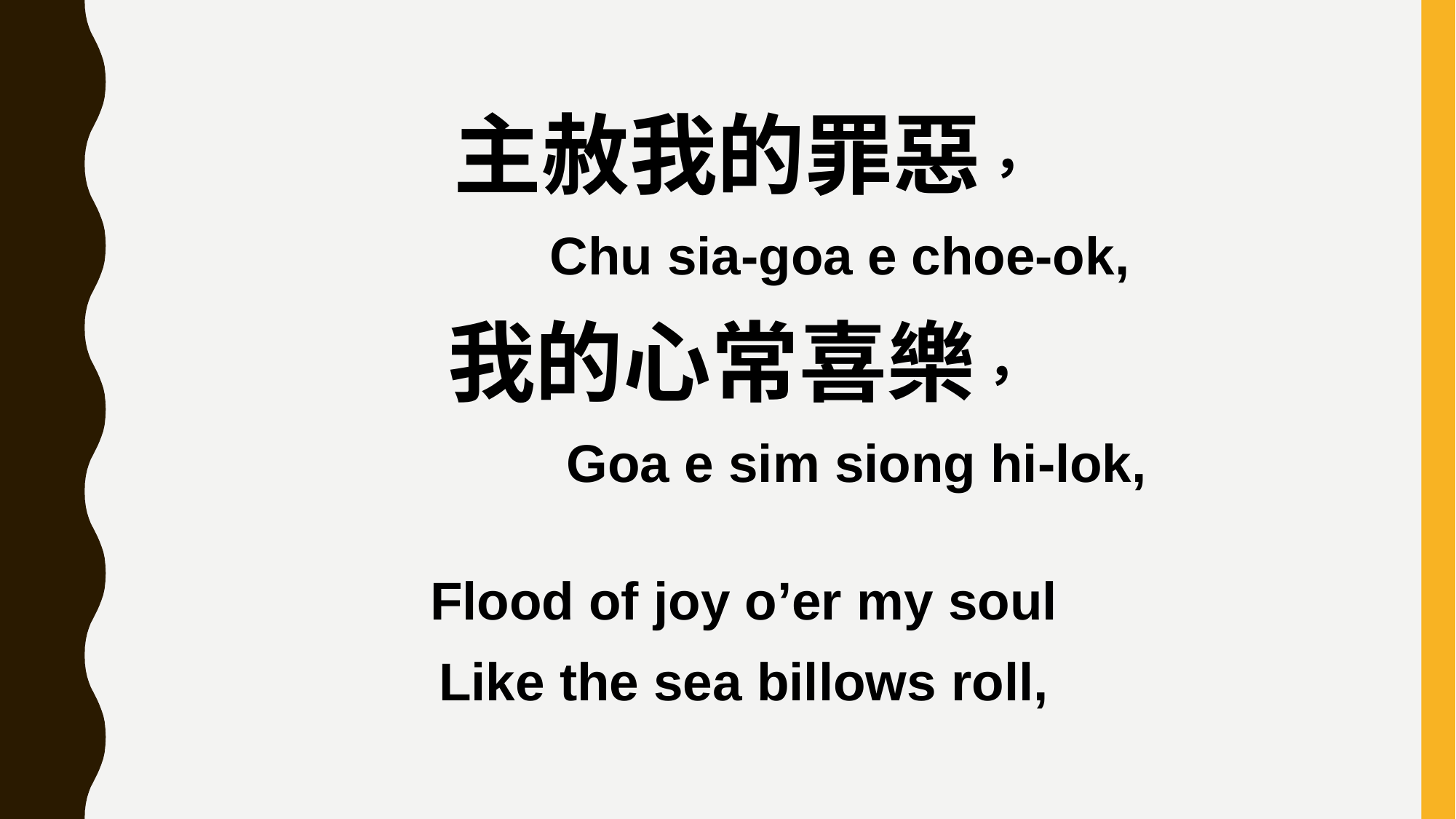

主赦我的罪惡，
                            Chu sia-goa e choe-ok,
我的心常喜樂，
                         Goa e sim siong hi-lok,

Flood of joy o’er my soul
Like the sea billows roll,